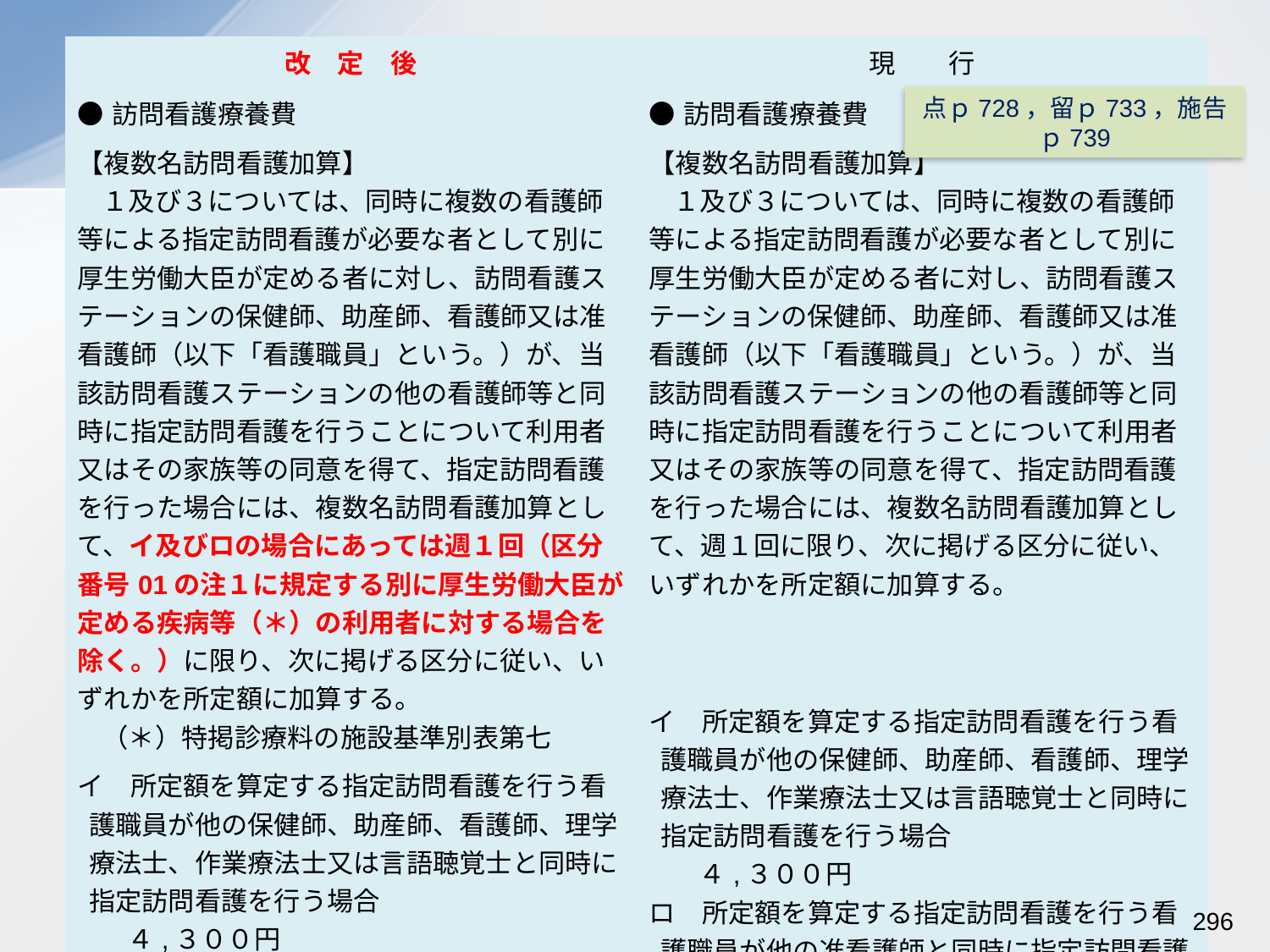

| 改　定　後 | 現　　行 |
| --- | --- |
| ●訪問看護療養費 【複数名訪問看護加算】 １及び３については、同時に複数の看護師等による指定訪問看護が必要な者として別に厚生労働大臣が定める者に対し、訪問看護ステーションの保健師、助産師、看護師又は准看護師（以下「看護職員」という。）が、当該訪問看護ステーションの他の看護師等と同時に指定訪問看護を行うことについて利用者又はその家族等の同意を得て、指定訪問看護を行った場合には、複数名訪問看護加算として、イ及びロの場合にあっては週１回（区分番号01の注１に規定する別に厚生労働大臣が定める疾病等（＊）の利用者に対する場合を除く。）に限り、次に掲げる区分に従い、いずれかを所定額に加算する。 （＊）特掲診療料の施設基準別表第七 イ　所定額を算定する指定訪問看護を行う看護職員が他の保健師、助産師、看護師、理学療法士、作業療法士又は言語聴覚士と同時に指定訪問看護を行う場合　　　　　　　　　　 ４,３００円 ロ　所定額を算定する指定訪問看護を行う看護職員が他の准看護師と同時に指定訪問看護を行う場合　　　　　　　　　　　　　　　　　 ３,８００円 ハ　所定額を算定する指定訪問看護を行う看護職員が看護補助者と同時に指定訪問看護を行う場合　　　　　　　　　　　　　　　　　　　３,０００円（新） | ●訪問看護療養費 【複数名訪問看護加算】 １及び３については、同時に複数の看護師等による指定訪問看護が必要な者として別に厚生労働大臣が定める者に対し、訪問看護ステーションの保健師、助産師、看護師又は准看護師（以下「看護職員」という。）が、当該訪問看護ステーションの他の看護師等と同時に指定訪問看護を行うことについて利用者又はその家族等の同意を得て、指定訪問看護を行った場合には、複数名訪問看護加算として、週１回に限り、次に掲げる区分に従い、いずれかを所定額に加算する。 イ　所定額を算定する指定訪問看護を行う看護職員が他の保健師、助産師、看護師、理学療法士、作業療法士又は言語聴覚士と同時に指定訪問看護を行う場合　　　　　　　　　　 ４,３００円 ロ　所定額を算定する指定訪問看護を行う看護職員が他の准看護師と同時に指定訪問看護を行う場合　　　　　　　　　　　　　　　　　 ３,８００円 |
点ｐ728，留ｐ733，施告ｐ739
296